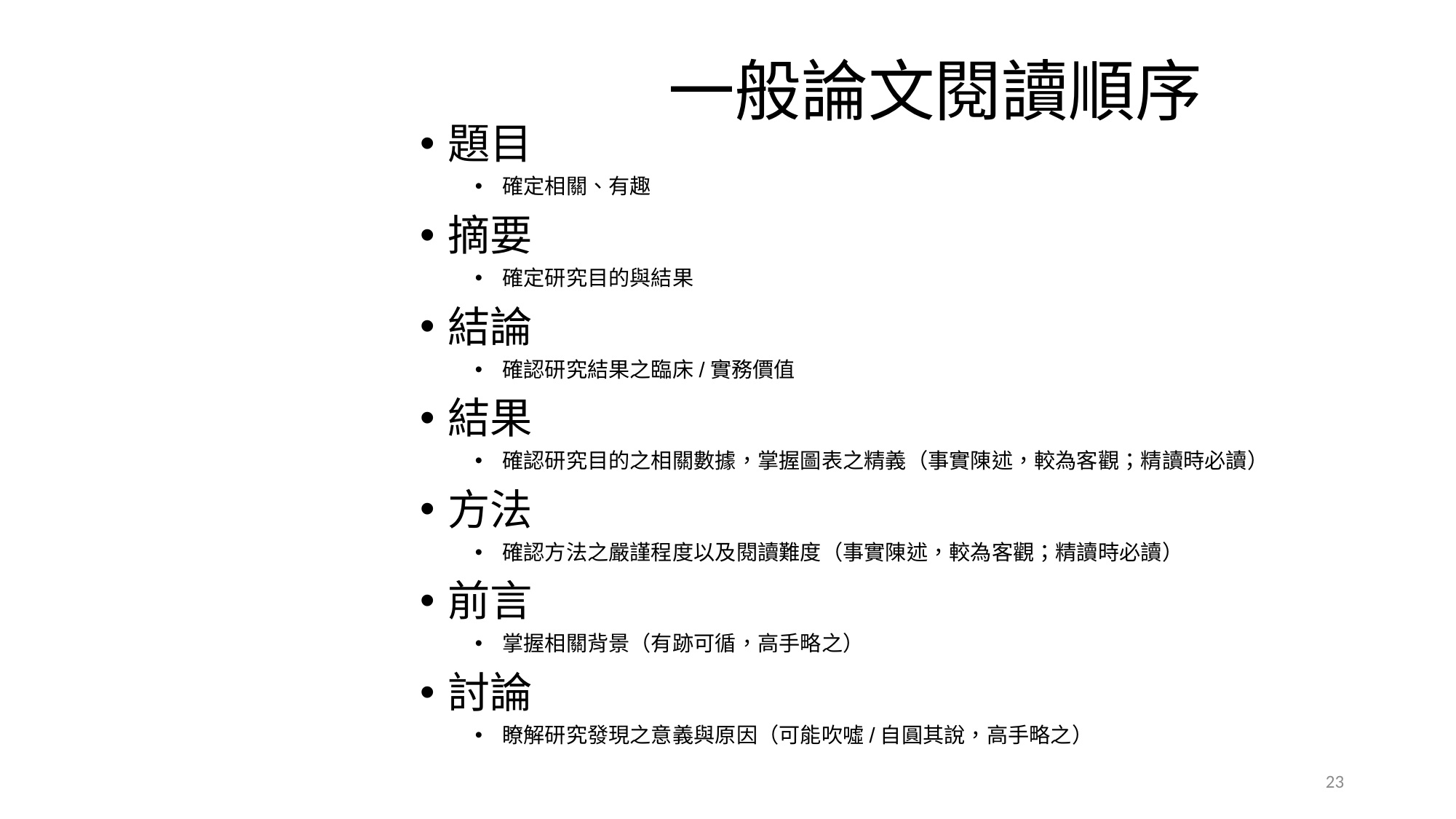

# 一般論文閱讀順序
題目
確定相關、有趣
摘要
確定研究目的與結果
結論
確認研究結果之臨床/實務價值
結果
確認研究目的之相關數據，掌握圖表之精義（事實陳述，較為客觀；精讀時必讀）
方法
確認方法之嚴謹程度以及閱讀難度（事實陳述，較為客觀；精讀時必讀）
前言
掌握相關背景（有跡可循，高手略之）
討論
瞭解研究發現之意義與原因（可能吹噓/自圓其說，高手略之）
23